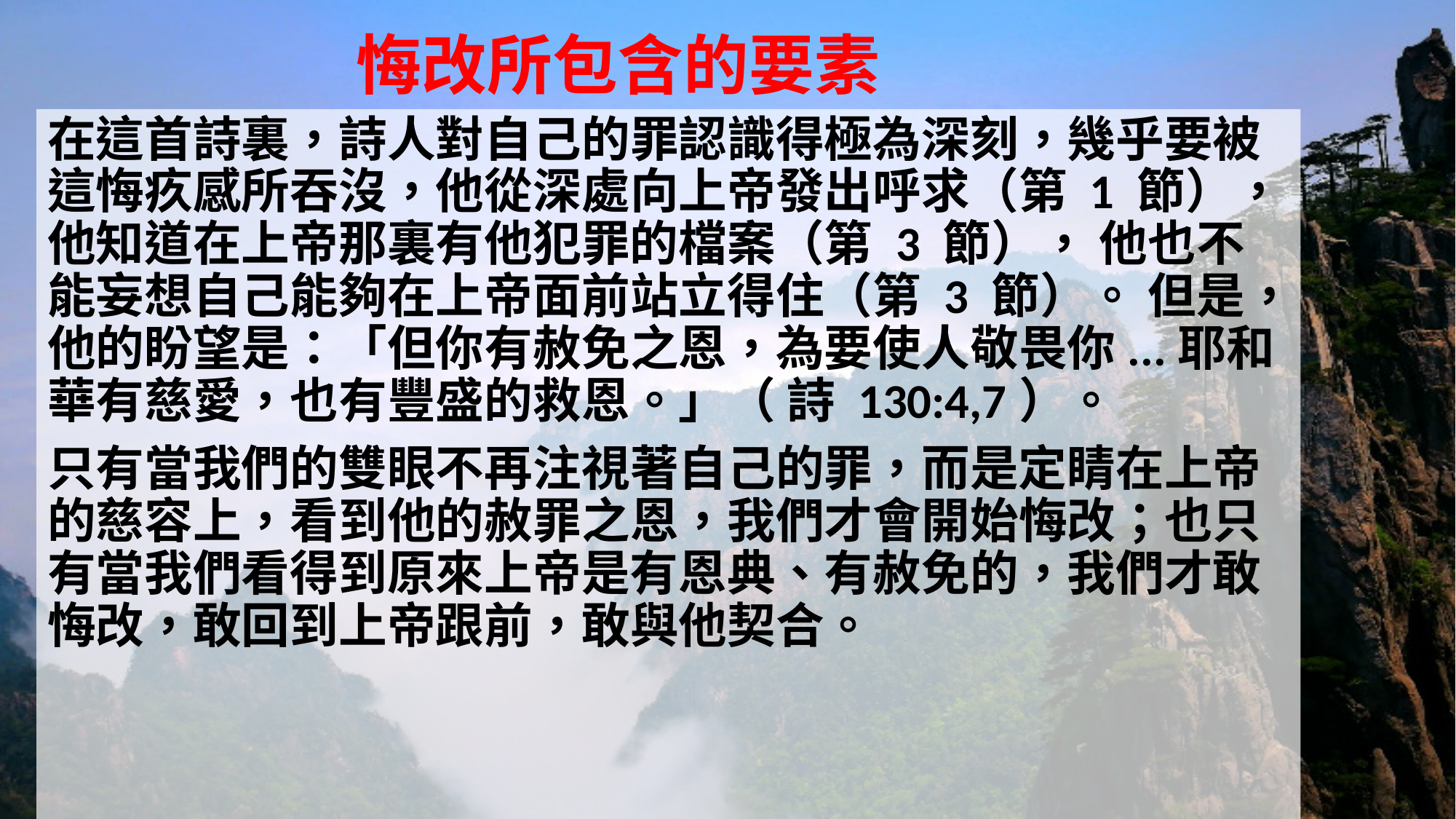

# 悔改所包含的要素
在這首詩裏，詩人對自己的罪認識得極為深刻，幾乎要被這悔疚感所吞沒，他從深處向上帝發出呼求（第 1 節）， 他知道在上帝那裏有他犯罪的檔案（第 3 節）， 他也不能妄想自己能夠在上帝面前站立得住（第 3 節）。 但是，他的盼望是：「但你有赦免之恩，為要使人敬畏你...耶和華有慈愛，也有豐盛的救恩。」（ 詩 130:4,7）。
只有當我們的雙眼不再注視著自己的罪，而是定睛在上帝的慈容上，看到他的赦罪之恩，我們才會開始悔改；也只有當我們看得到原來上帝是有恩典、有赦免的，我們才敢悔改，敢回到上帝跟前，敢與他契合。